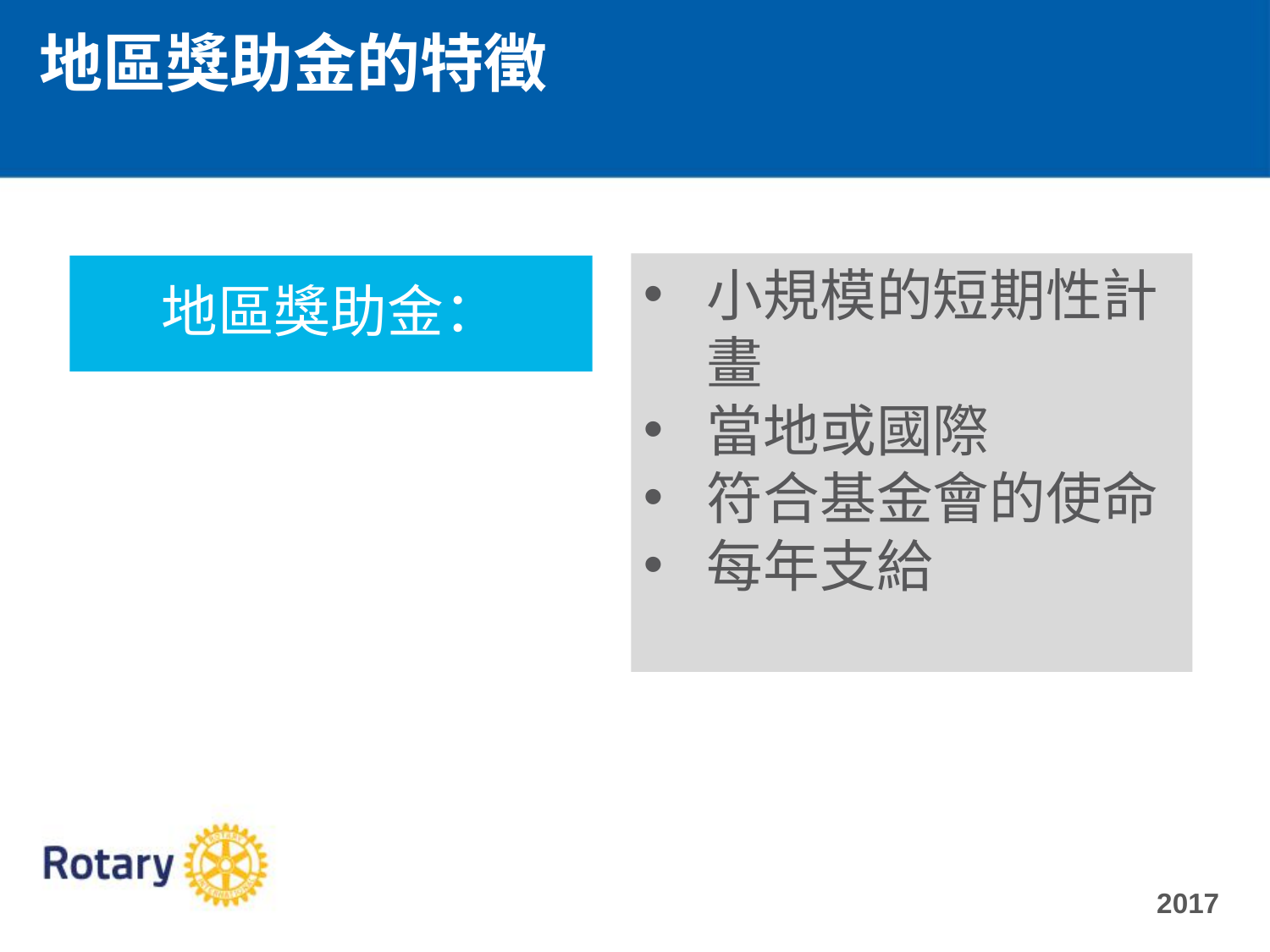

地區獎助金的特徵

小規模的短期性計畫
當地或國際
符合基金會的使命
每年支給

地區獎助金：